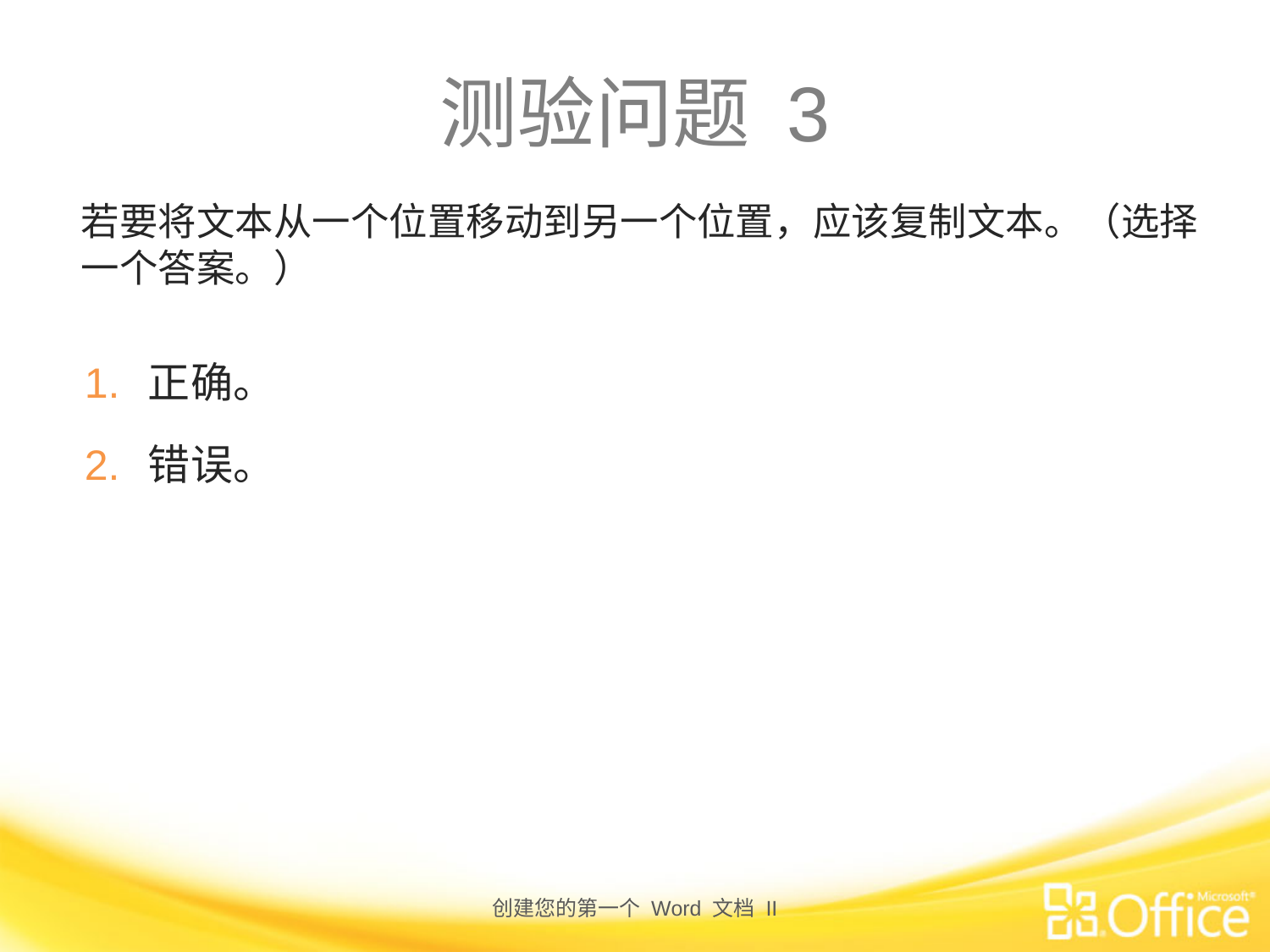

# 测验问题 3
若要将文本从一个位置移动到另一个位置，应该复制文本。（选择一个答案。）
正确。
错误。
创建您的第一个 Word 文档 II